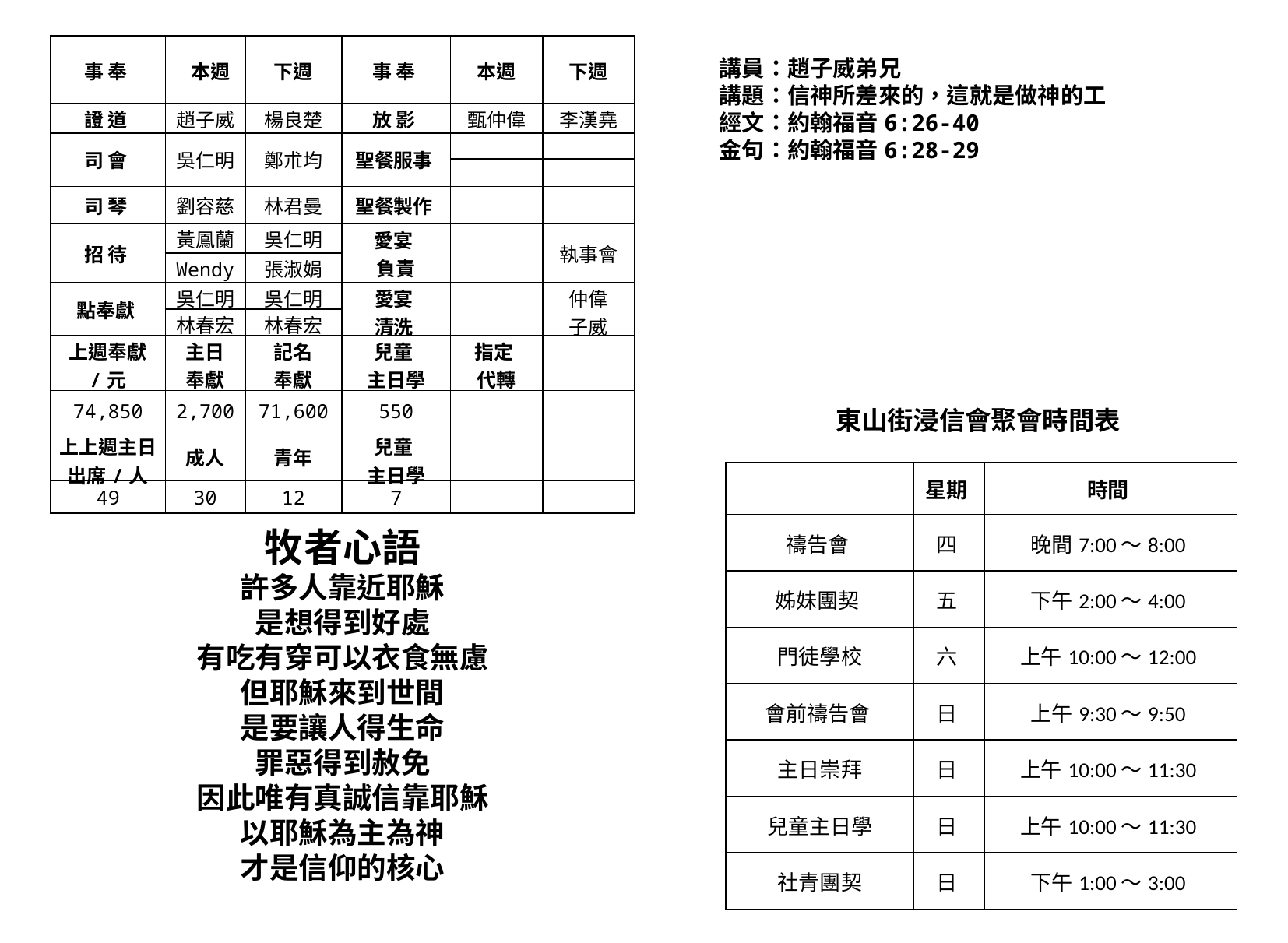

| 事 奉 | 本週 | 下週 | 事 奉 | 本週 | 下週 |
| --- | --- | --- | --- | --- | --- |
| 證 道 | 趙子威 | 楊良楚 | 放 影 | 甄仲偉 | 李漢堯 |
| 司 會 | 吳仁明 | 鄭朮均 | 聖餐服事 |  |  |
|  |  |  |  |  |  |
| 司 琴 | 劉容慈 | 林君曼 | 聖餐製作 |  |  |
| 招 待 | 黃鳳蘭 | 吳仁明 | 愛宴 負責 |  | 執事會 |
|  | Wendy | 張淑娟 |  |  |  |
| 點奉獻 | 吳仁明 | 吳仁明 | 愛宴 清洗 |  | 仲偉 子威 |
|  | 林春宏 | 林春宏 |  |  |  |
| 上週奉獻 /元 | 主日 奉獻 | 記名 奉獻 | 兒童 主日學 | 指定 代轉 |  |
| 74,850 | 2,700 | 71,600 | 550 |  |  |
| 上上週主日 出席/人 | 成人 | 青年 | 兒童 主日學 |  |  |
| 49 | 30 | 12 | 7 |  |  |
講員：趙子威弟兄
講題：信神所差來的，這就是做神的工
經文：約翰福音6:26-40
金句：約翰福音6:28-29

東山街浸信會聚會時間表
|  | 星期 | 時間 |
| --- | --- | --- |
| 禱告會 | 四 | 晚間7:00～8:00 |
| 姊妹團契 | 五 | 下午2:00～4:00 |
| 門徒學校 | 六 | 上午10:00～12:00 |
| 會前禱告會 | 日 | 上午9:30～9:50 |
| 主日崇拜 | 日 | 上午10:00～11:30 |
| 兒童主日學 | 日 | 上午10:00～11:30 |
| 社青團契 | 日 | 下午1:00～3:00 |
牧者心語
許多人靠近耶穌
是想得到好處
有吃有穿可以衣食無慮
但耶穌來到世間
是要讓人得生命
罪惡得到赦免
因此唯有真誠信靠耶穌
以耶穌為主為神
才是信仰的核心